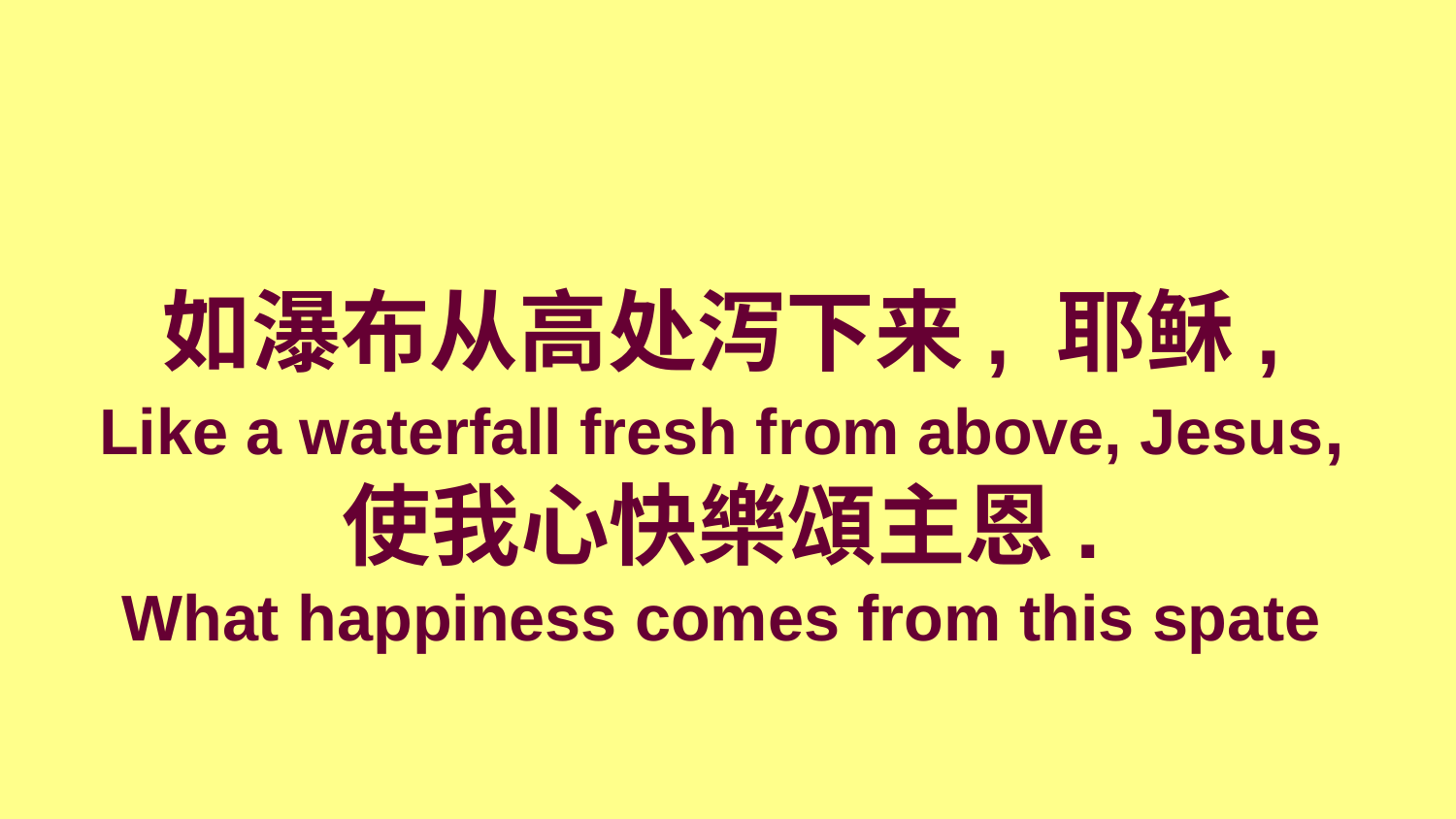

# 如瀑布从高处泻下来, 耶稣, Like a waterfall fresh from above, Jesus, 使我心快樂頌主恩. What happiness comes from this spate